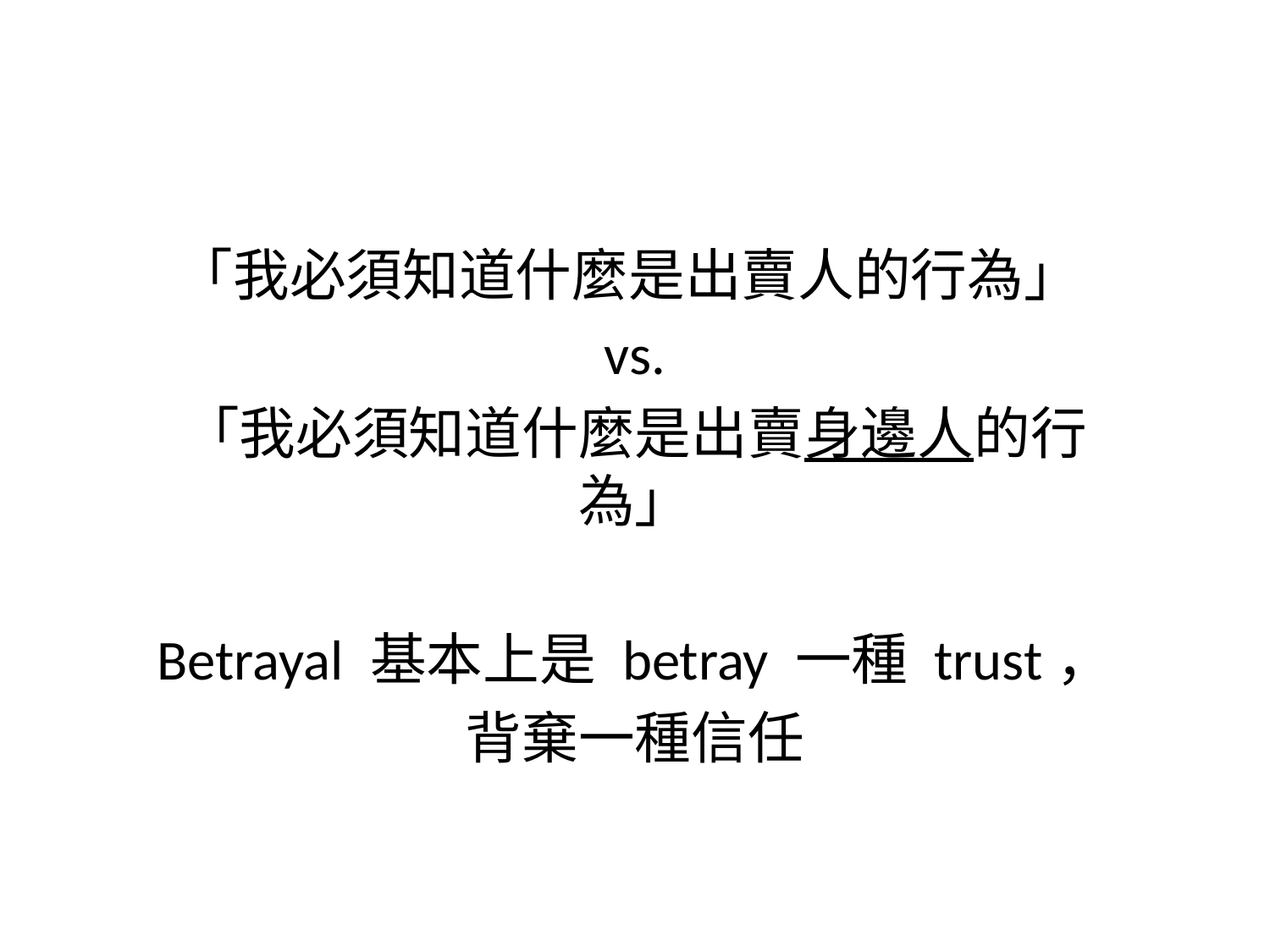

#
「我必須知道什麼是出賣人的行為」
vs.
「我必須知道什麼是出賣身邊人的行為」

Betrayal 基本上是 betray 一種 trust，
背棄一種信任